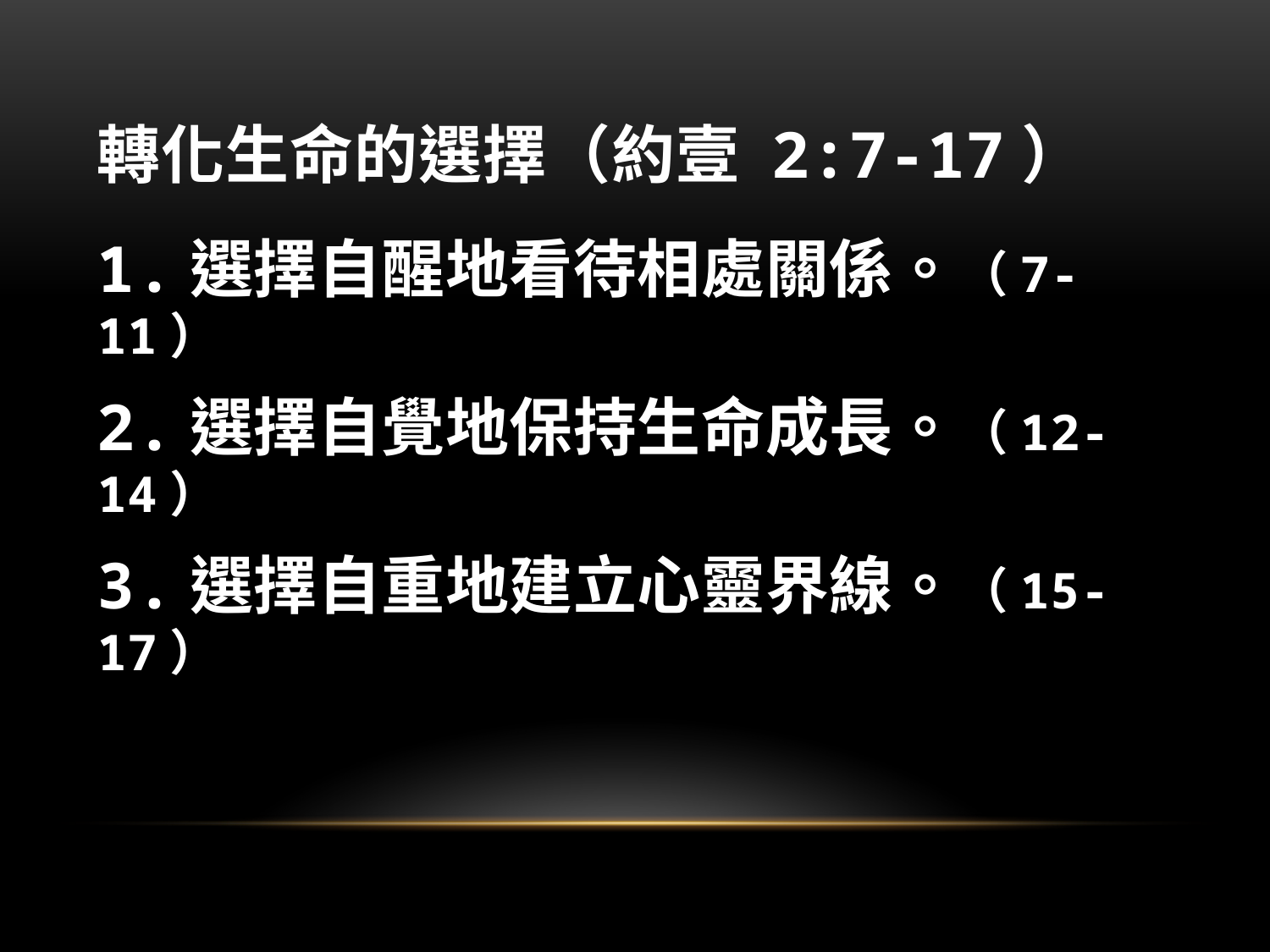

# 轉化生命的選擇（約壹 2:7-17）
1.選擇自醒地看待相處關係。（7-11）
2.選擇自覺地保持生命成長。（12-14）
3.選擇自重地建立心靈界線。（15-17）